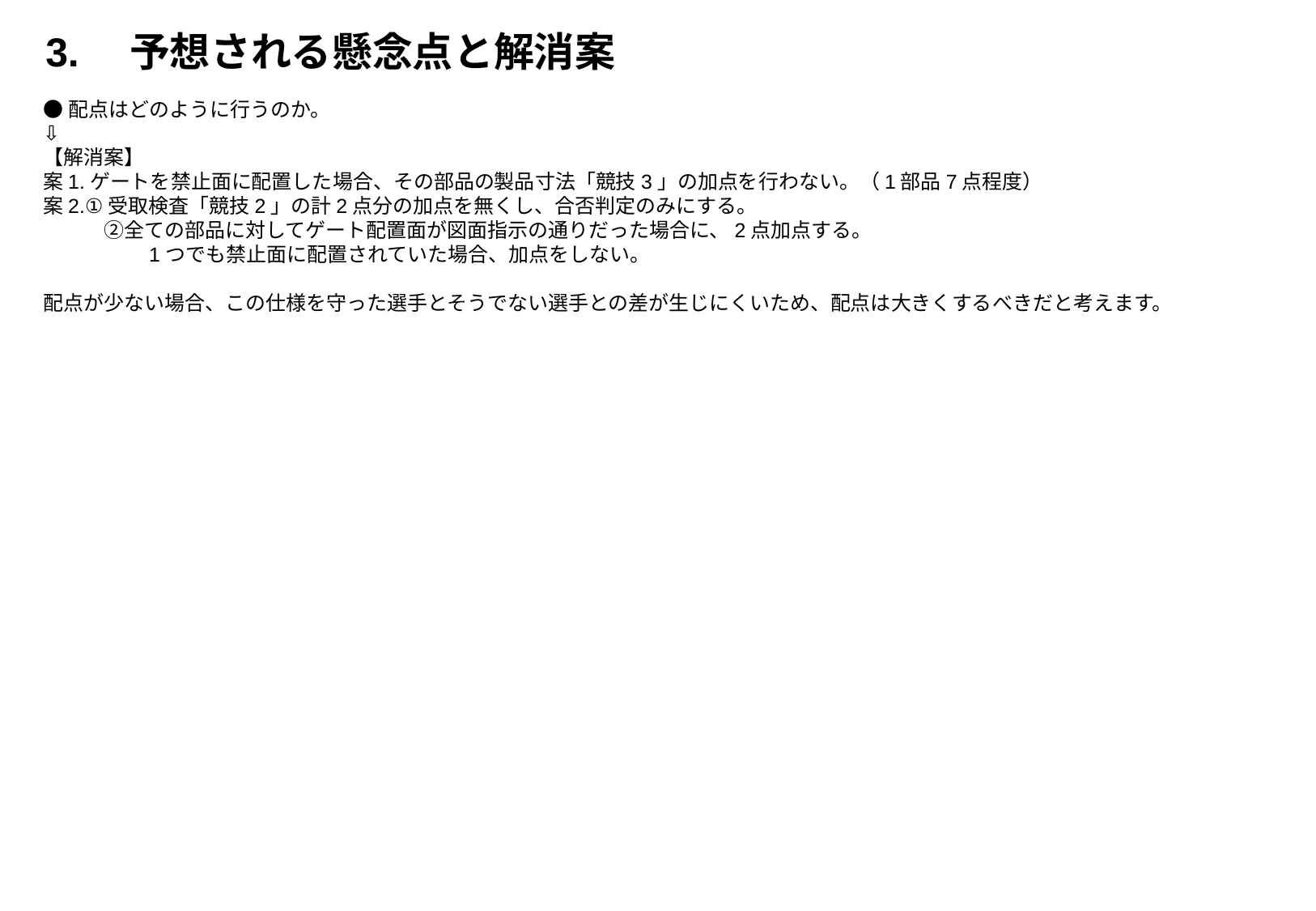

3.　予想される懸念点と解消案
●配点はどのように行うのか。
⇩
【解消案】
案1.ゲートを禁止面に配置した場合、その部品の製品寸法「競技3」の加点を行わない。（1部品7点程度）
案2.①受取検査「競技2」の計2点分の加点を無くし、合否判定のみにする。
　　　②全ての部品に対してゲート配置面が図面指示の通りだった場合に、2点加点する。
　　　　　1つでも禁止面に配置されていた場合、加点をしない。

配点が少ない場合、この仕様を守った選手とそうでない選手との差が生じにくいため、配点は大きくするべきだと考えます。